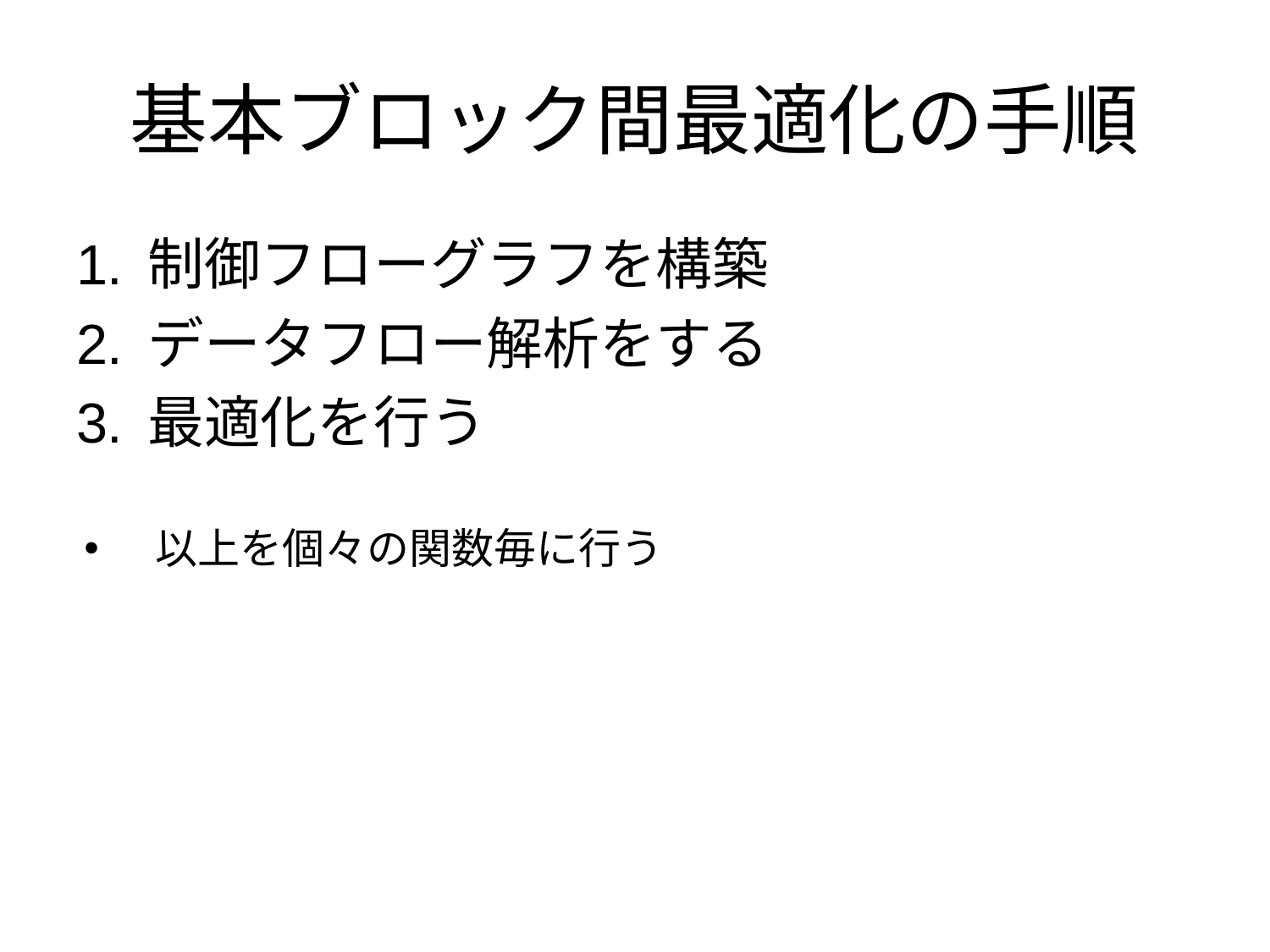

# 基本ブロック間最適化の手順
制御フローグラフを構築
データフロー解析をする
最適化を行う

以上を個々の関数毎に行う